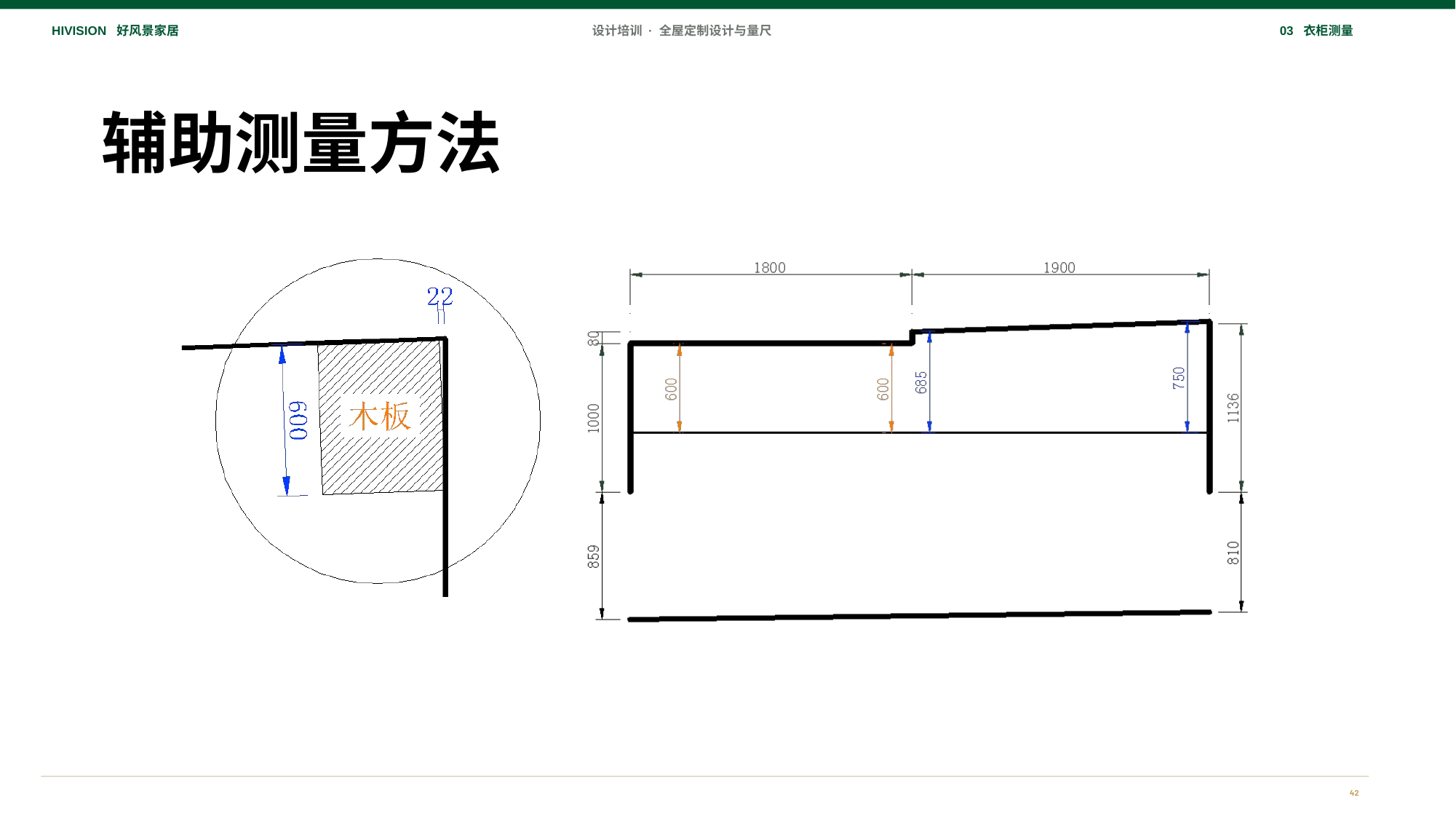

HIVISION  好风景家居
设计培训 · 全屋定制设计与量尺
03  衣柜测量
# 辅助测量方法

42